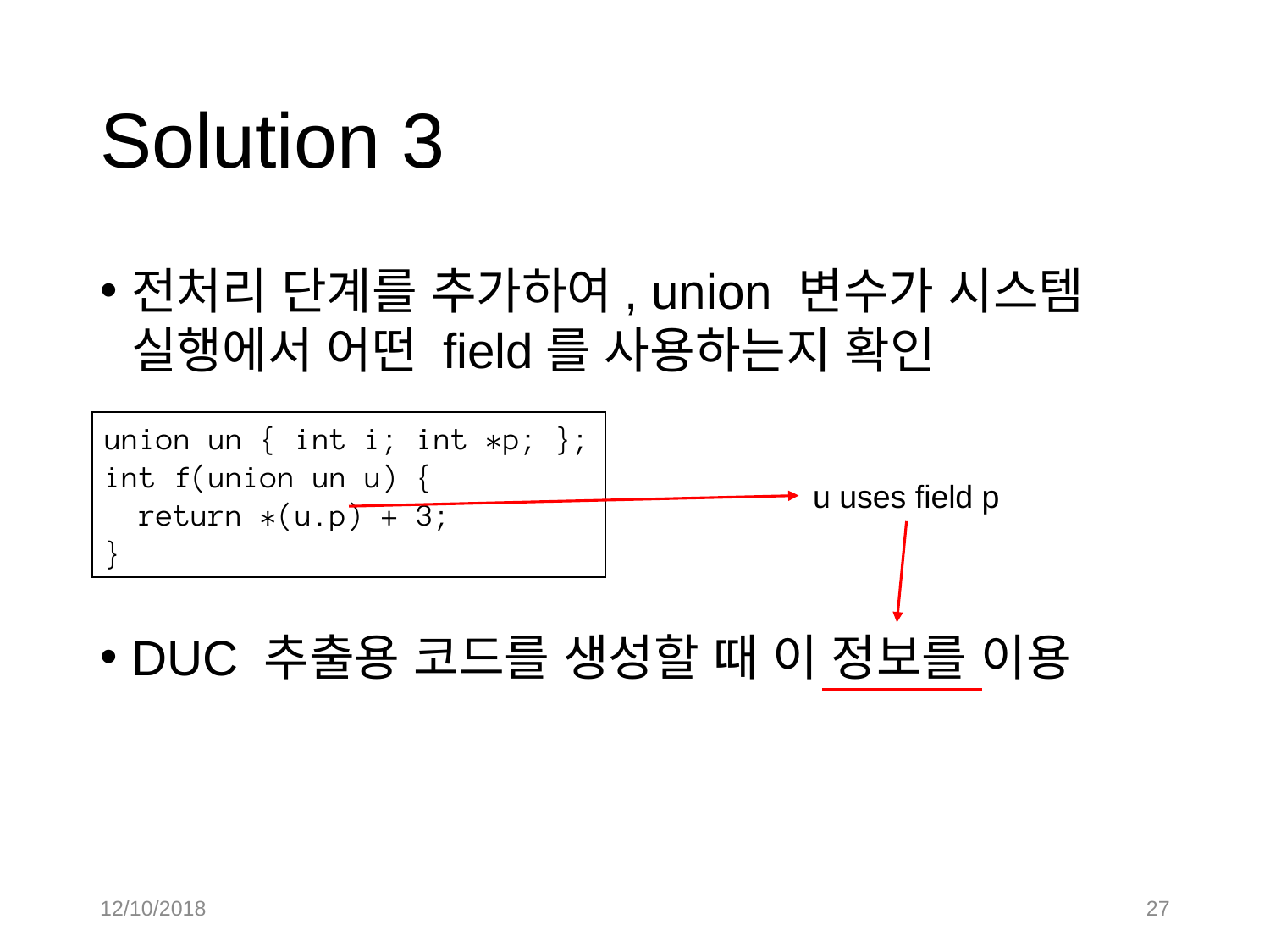

# Solution 3
전처리 단계를 추가하여, union 변수가 시스템 실행에서 어떤 field를 사용하는지 확인

DUC 추출용 코드를 생성할 때 이 정보를 이용

union un { int i; int *p; };
int f(union un u) {
  return *(u.p) + 3;
}
u uses field p
12/10/2018
27